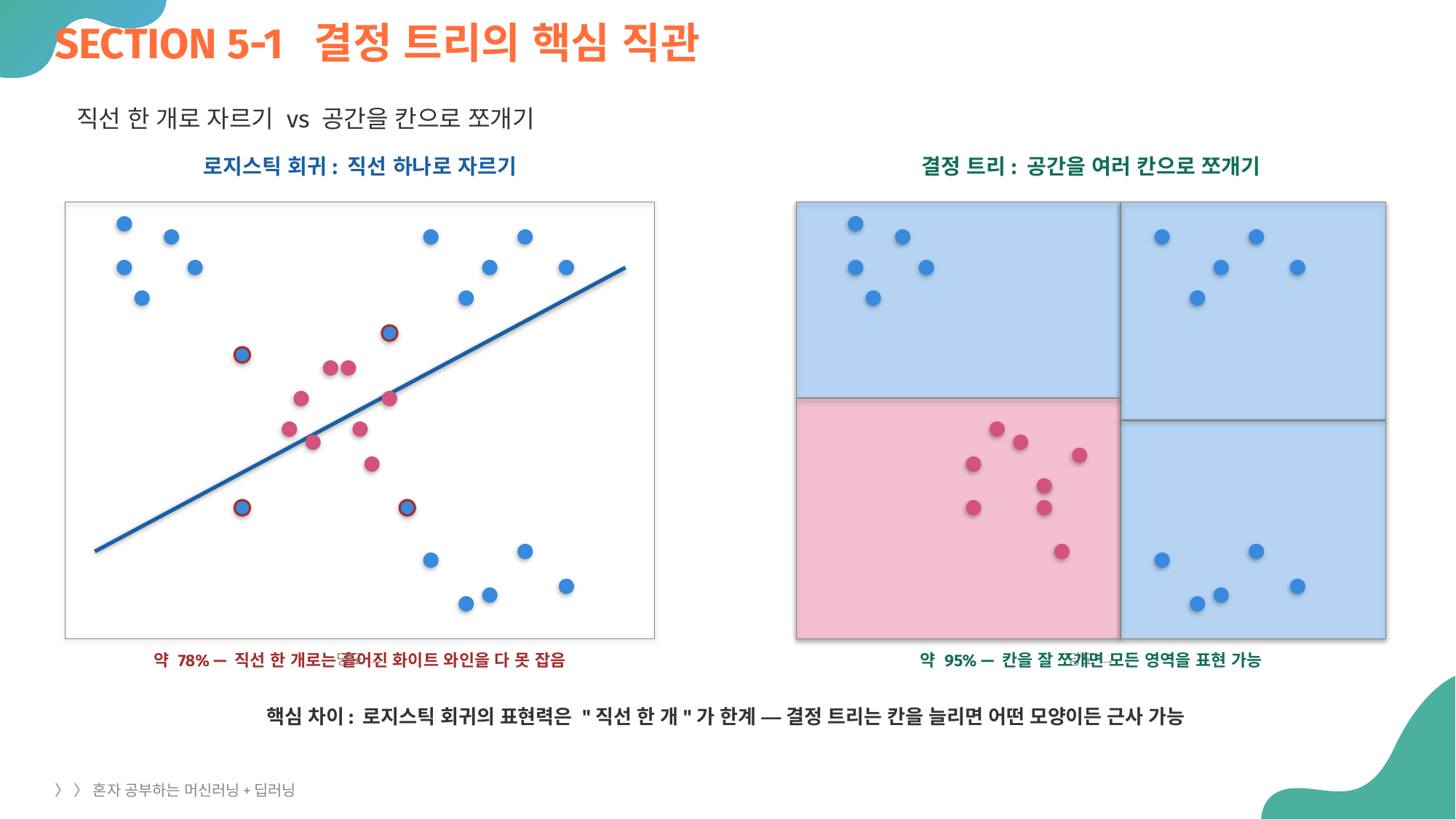

SECTION 5-1  결정 트리의 핵심 직관
직선 한 개로 자르기 vs 공간을 칸으로 쪼개기
로지스틱 회귀: 직선 하나로 자르기
결정 트리: 공간을 여러 칸으로 쪼개기

당도 →
약 78% — 직선 한 개로는 흩어진 화이트 와인을 다 못 잡음
당도 →
약 95% — 칸을 잘 쪼개면 모든 영역을 표현 가능
핵심 차이: 로지스틱 회귀의 표현력은 "직선 한 개"가 한계 — 결정 트리는 칸을 늘리면 어떤 모양이든 근사 가능
〉 〉 혼자 공부하는 머신러닝+딥러닝